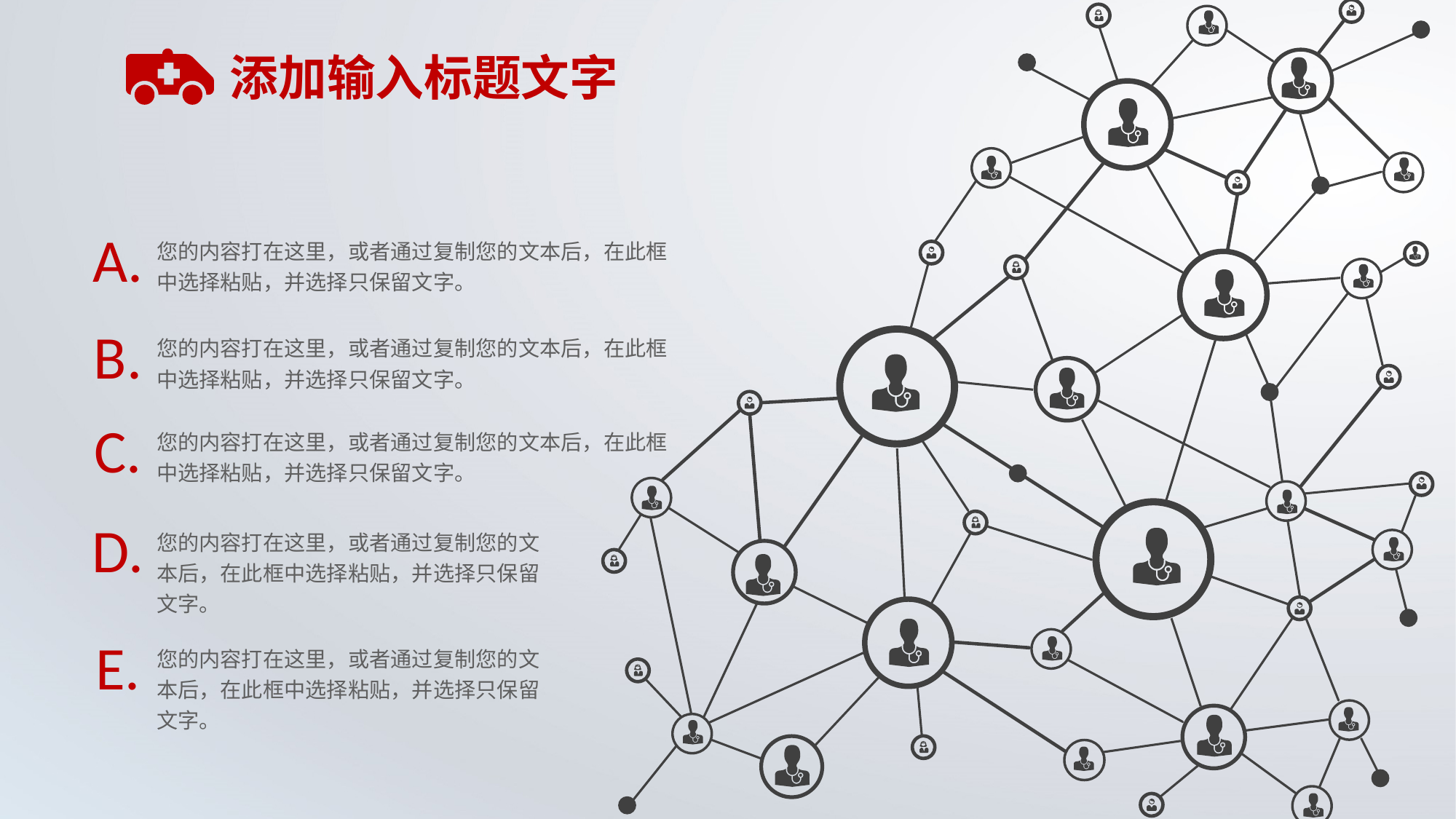

添加输入标题文字
A.
您的内容打在这里，或者通过复制您的文本后，在此框中选择粘贴，并选择只保留文字。
B.
您的内容打在这里，或者通过复制您的文本后，在此框中选择粘贴，并选择只保留文字。
C.
您的内容打在这里，或者通过复制您的文本后，在此框中选择粘贴，并选择只保留文字。
D.
您的内容打在这里，或者通过复制您的文本后，在此框中选择粘贴，并选择只保留文字。
E.
您的内容打在这里，或者通过复制您的文本后，在此框中选择粘贴，并选择只保留文字。